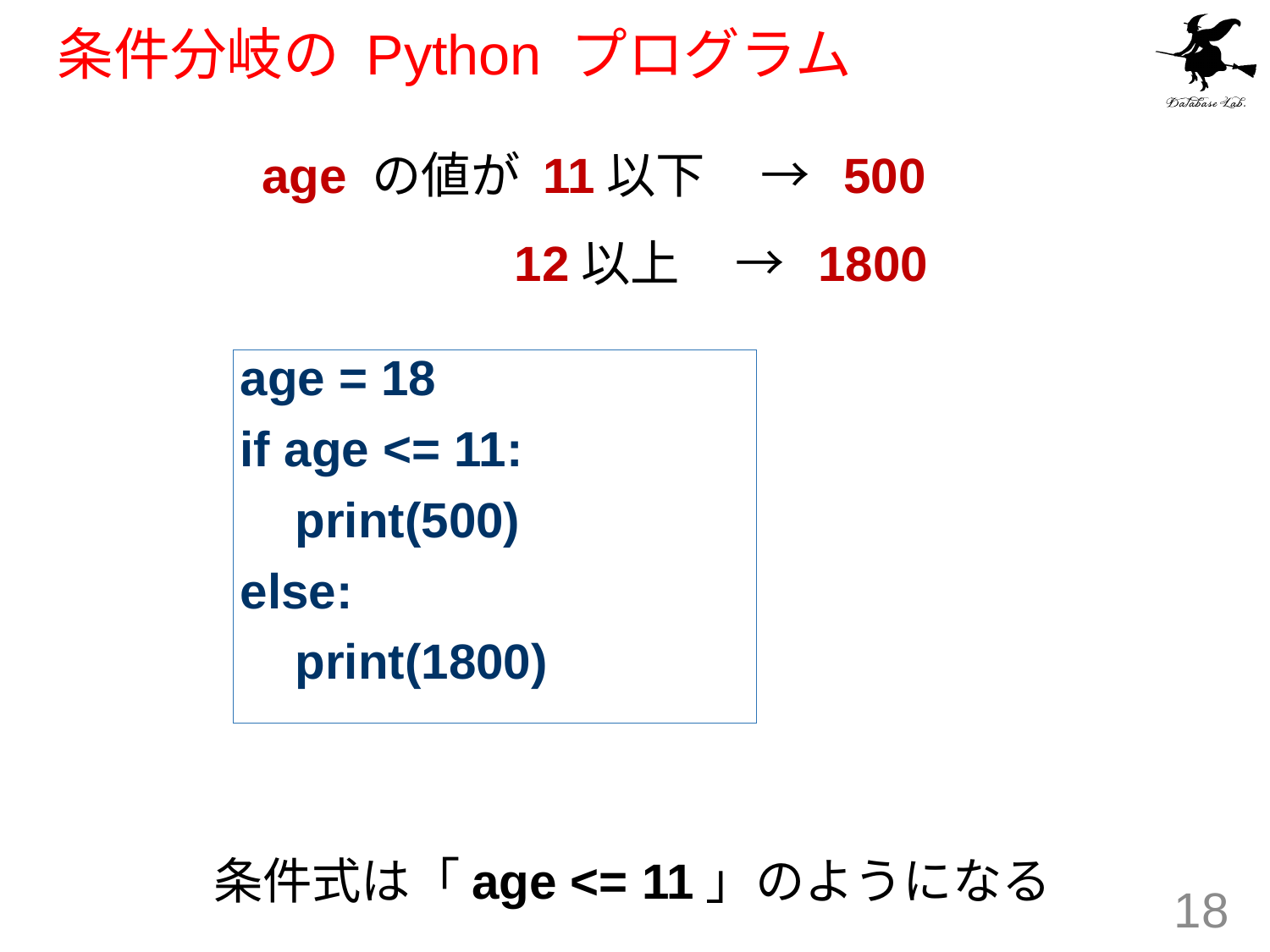

# 条件分岐の Python プログラム
　　　age の値が 11以下     →  500
                              12以上     →  1800
age = 18
if age <= 11:
    print(500)
else:
    print(1800)

条件式は「age <= 11」のようになる
18